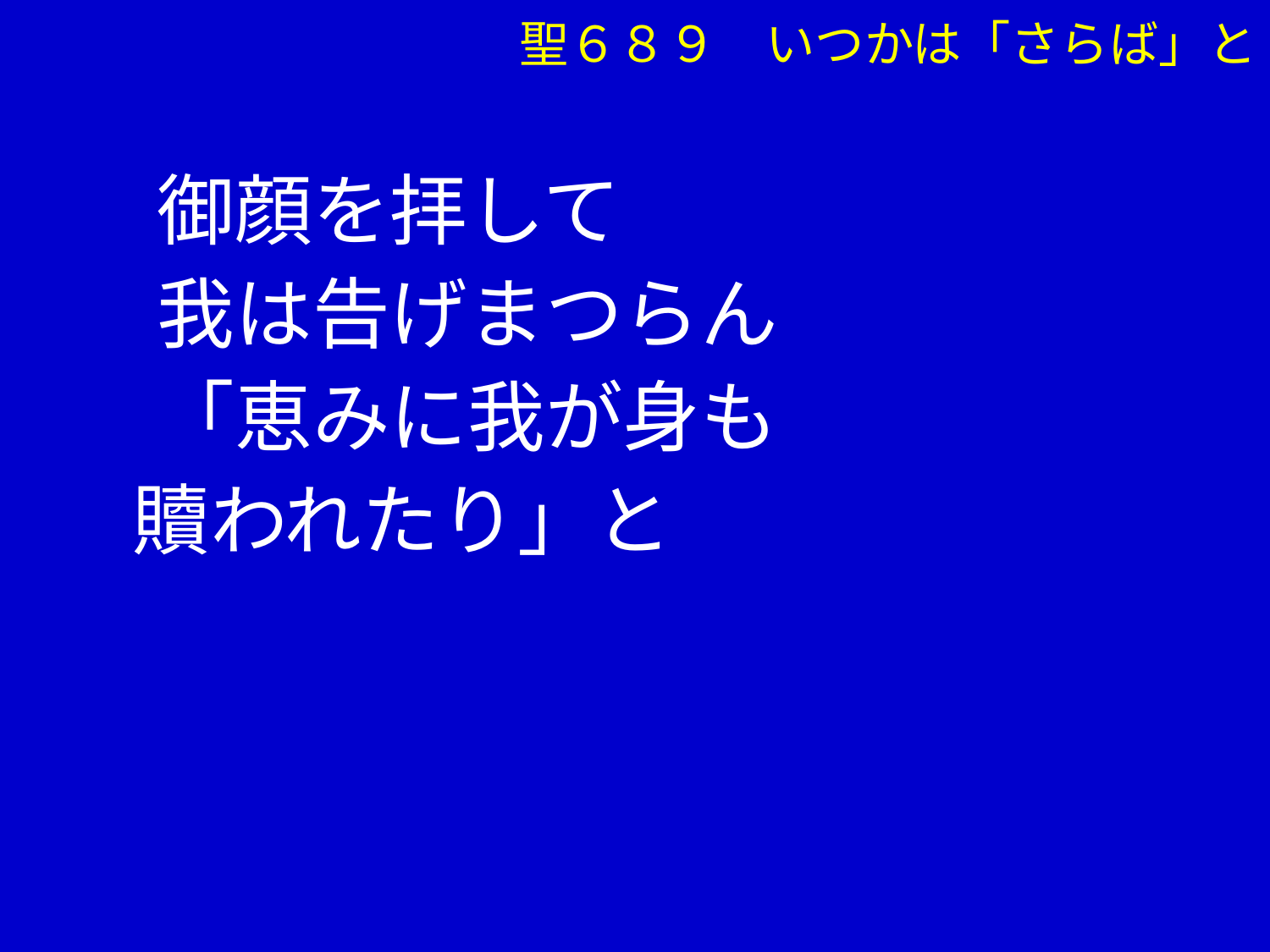

聖６８９　いつかは「さらば」と
　 御顔を拝して
　 我は告げまつらん
　 「恵みに我が身も
   贖われたり」と